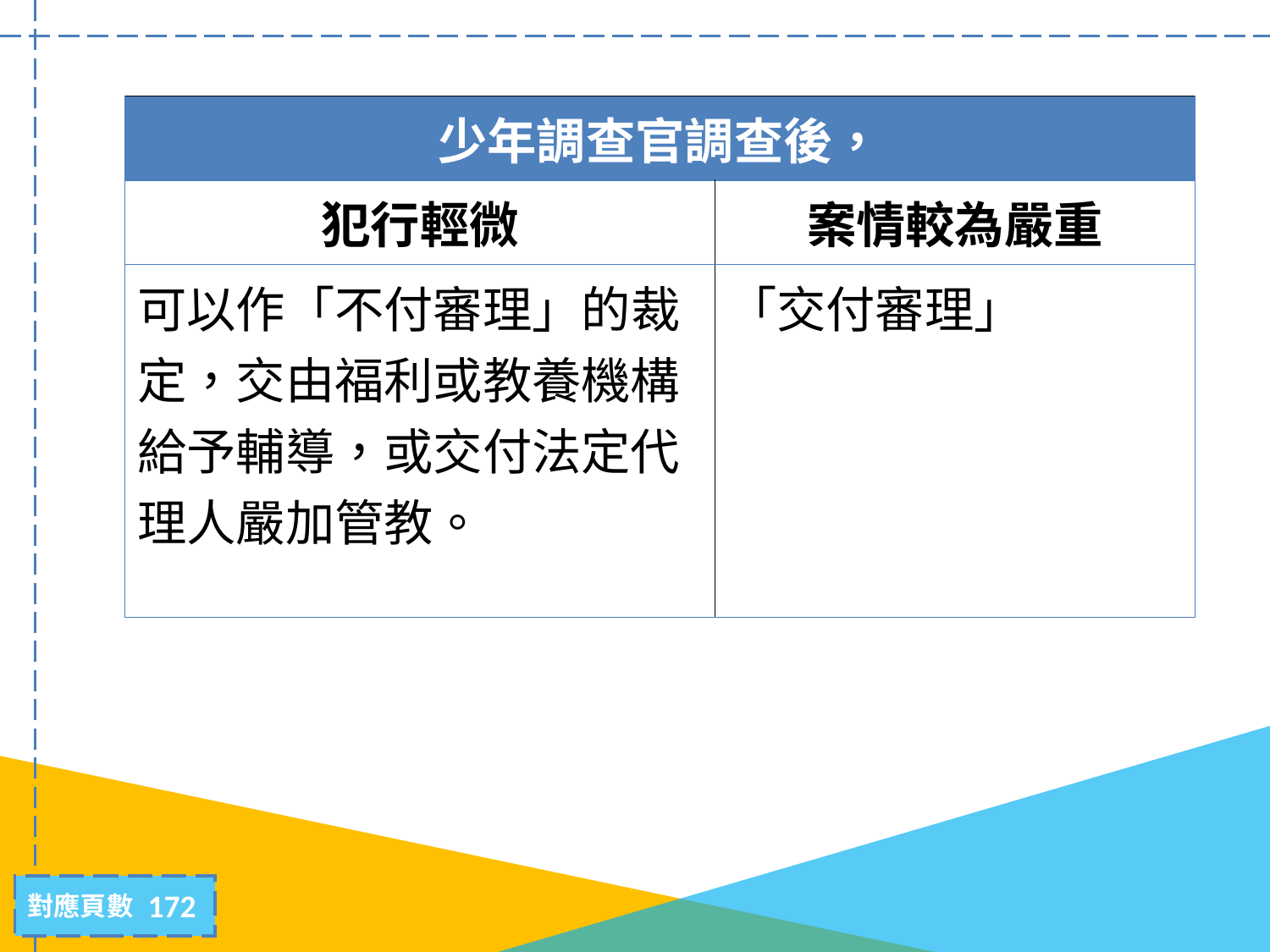

| 少年調查官調查後， |  |
| --- | --- |
| 犯行輕微 | 案情較為嚴重 |
| 可以作「不付審理」的裁定，交由福利或教養機構給予輔導，或交付法定代理人嚴加管教。 | 「交付審理」 |
172